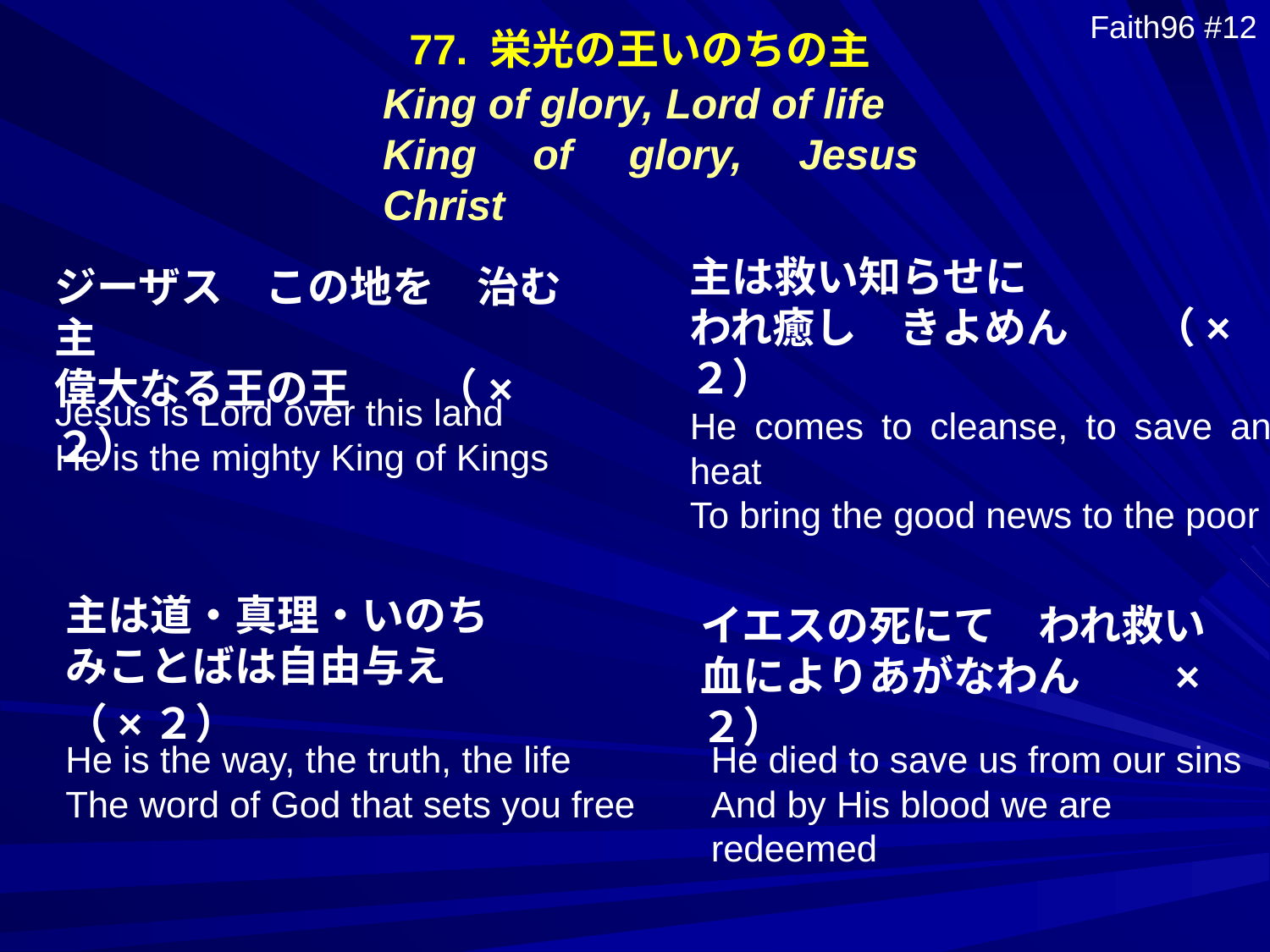

77. 栄光の王いのちの主
Faith96 #12
King of glory, Lord of life
King of glory, Jesus Christ
主は救い知らせに
われ癒し　きよめん　　（×２）

ジーザス　この地を　治む主
偉大なる王の王　　（×２）

Jesus is Lord over this land
He is the mighty King of Kings
He comes to cleanse, to save and heat
To bring the good news to the poor
主は道・真理・いのち
みことばは自由与え　　（×２）
イエスの死にて　われ救い
血によりあがなわん　　×２）
He is the way, the truth, the life
The word of God that sets you free
He died to save us from our sins
And by His blood we are redeemed